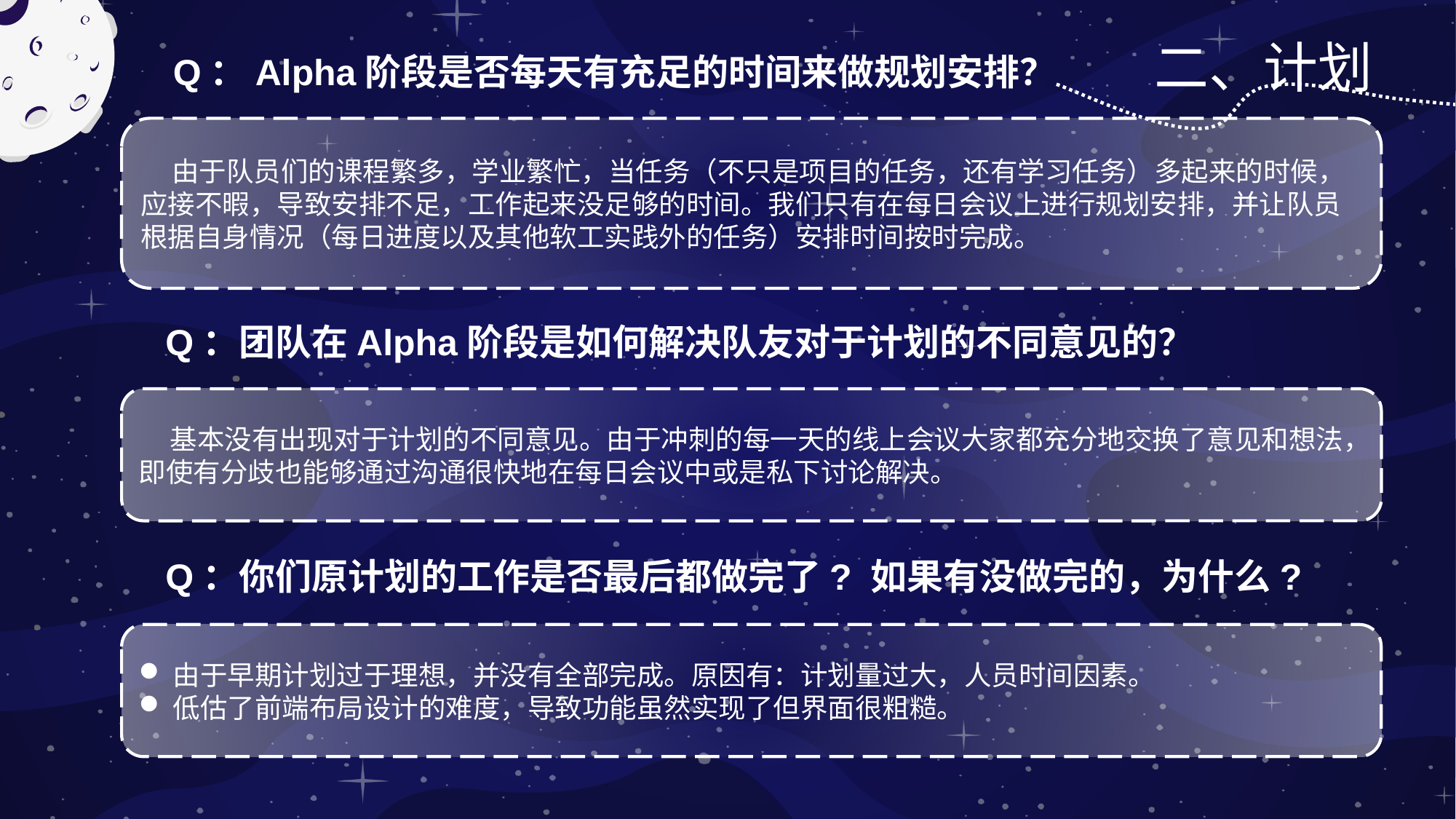

二、计划
Q：Alpha阶段是否每天有充足的时间来做规划安排？

    由于队员们的课程繁多，学业繁忙，当任务（不只是项目的任务，还有学习任务）多起来的时候，应接不暇，导致安排不足，工作起来没足够的时间。我们只有在每日会议上进行规划安排，并让队员根据自身情况（每日进度以及其他软工实践外的任务）安排时间按时完成。
Q：团队在Alpha阶段是如何解决队友对于计划的不同意见的？
    基本没有出现对于计划的不同意见。由于冲刺的每一天的线上会议大家都充分地交换了意见和想法，即使有分歧也能够通过沟通很快地在每日会议中或是私下讨论解决。
Q：你们原计划的工作是否最后都做完了? 如果有没做完的，为什么?
由于早期计划过于理想，并没有全部完成。原因有：计划量过大，人员时间因素。
低估了前端布局设计的难度，导致功能虽然实现了但界面很粗糙。